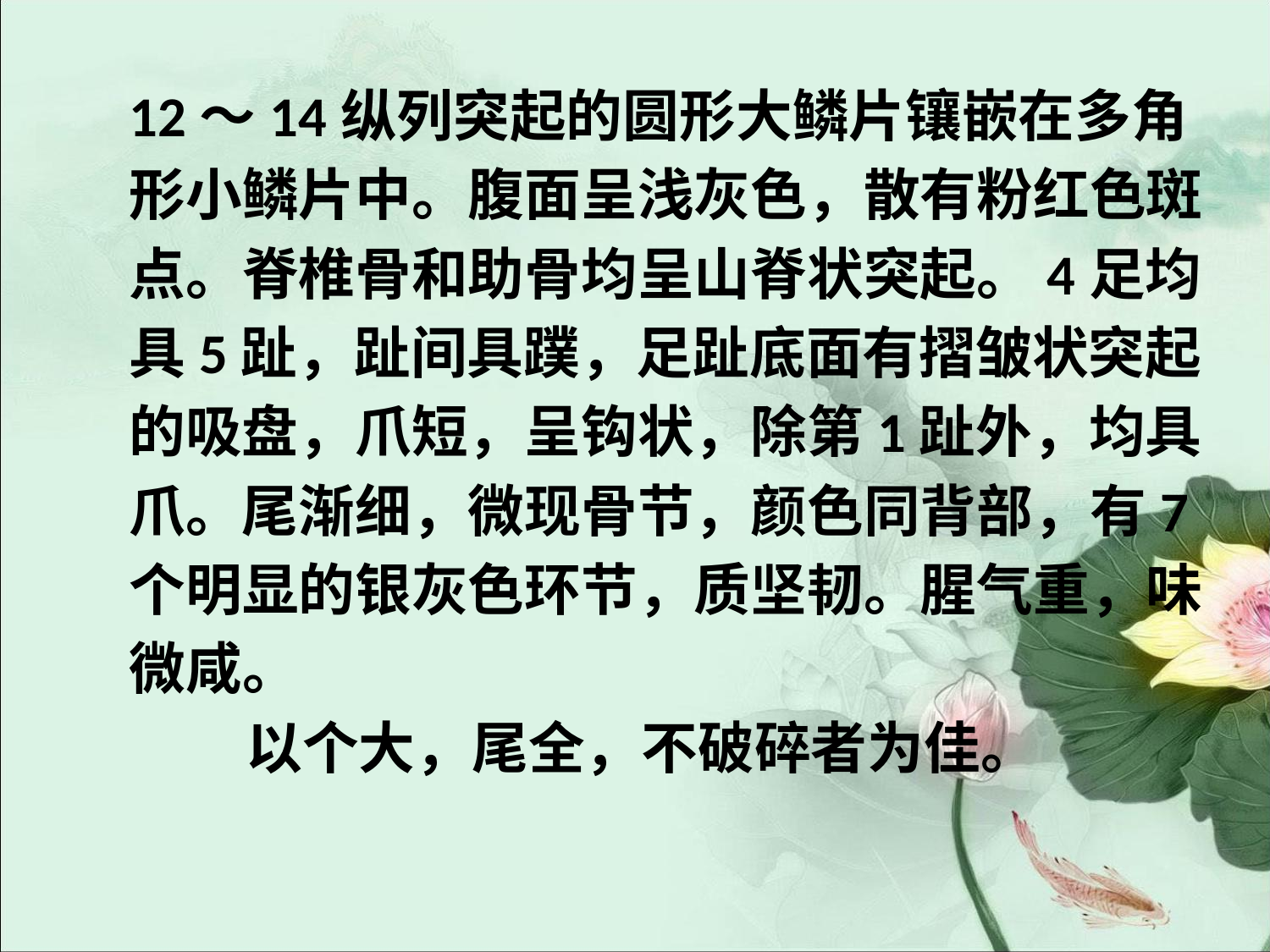

#
12～14纵列突起的圆形大鳞片镶嵌在多角
形小鳞片中。腹面呈浅灰色，散有粉红色斑
点。脊椎骨和助骨均呈山脊状突起。4足均
具5趾，趾间具蹼，足趾底面有摺皱状突起
的吸盘，爪短，呈钩状，除第1趾外，均具
爪。尾渐细，微现骨节，颜色同背部，有7
个明显的银灰色环节，质坚韧。腥气重，味
微咸。
        以个大，尾全，不破碎者为佳。